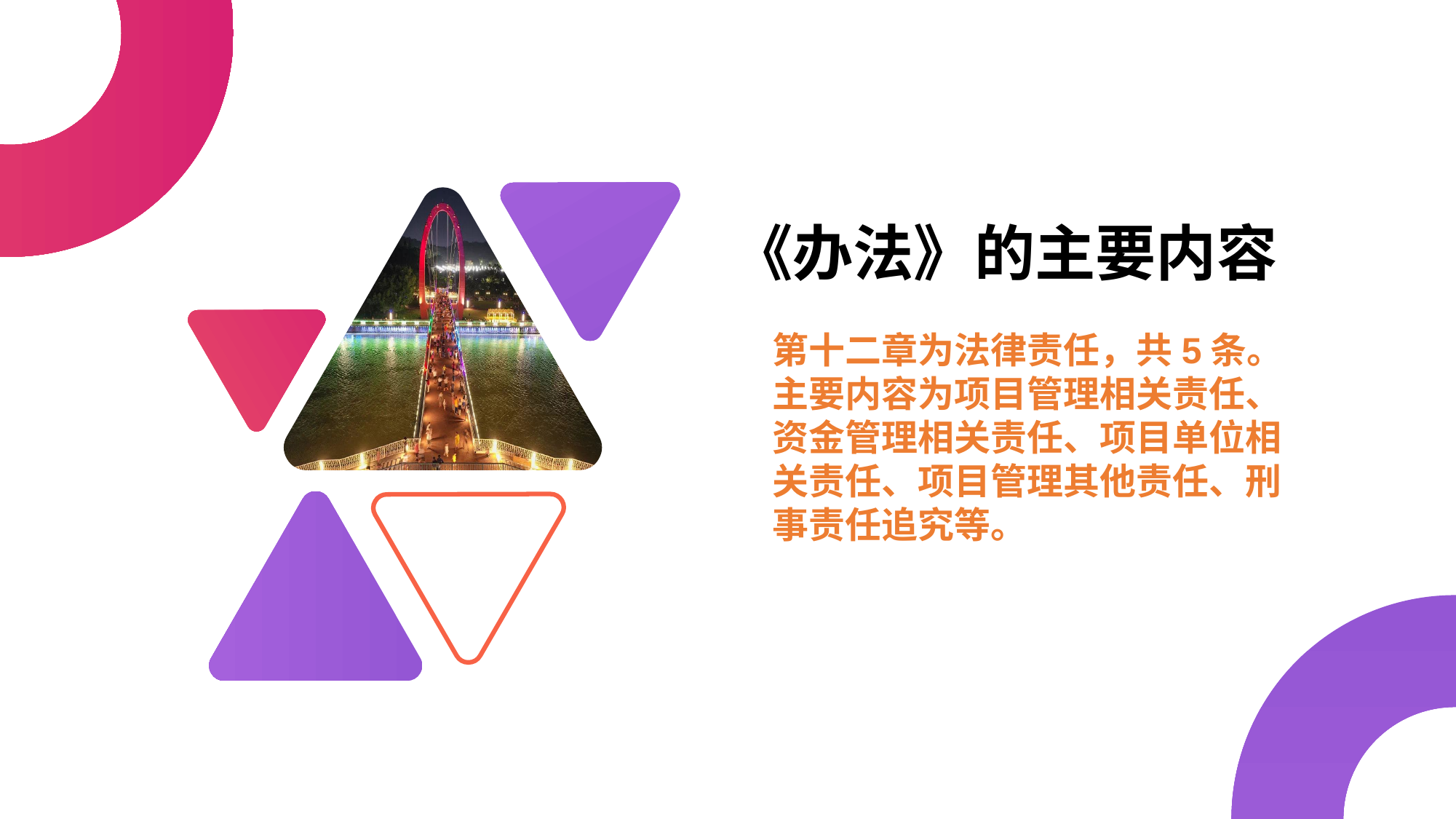

《办法》的主要内容

第十二章为法律责任，共5条。主要内容为项目管理相关责任、资金管理相关责任、项目单位相关责任、项目管理其他责任、刑事责任追究等。